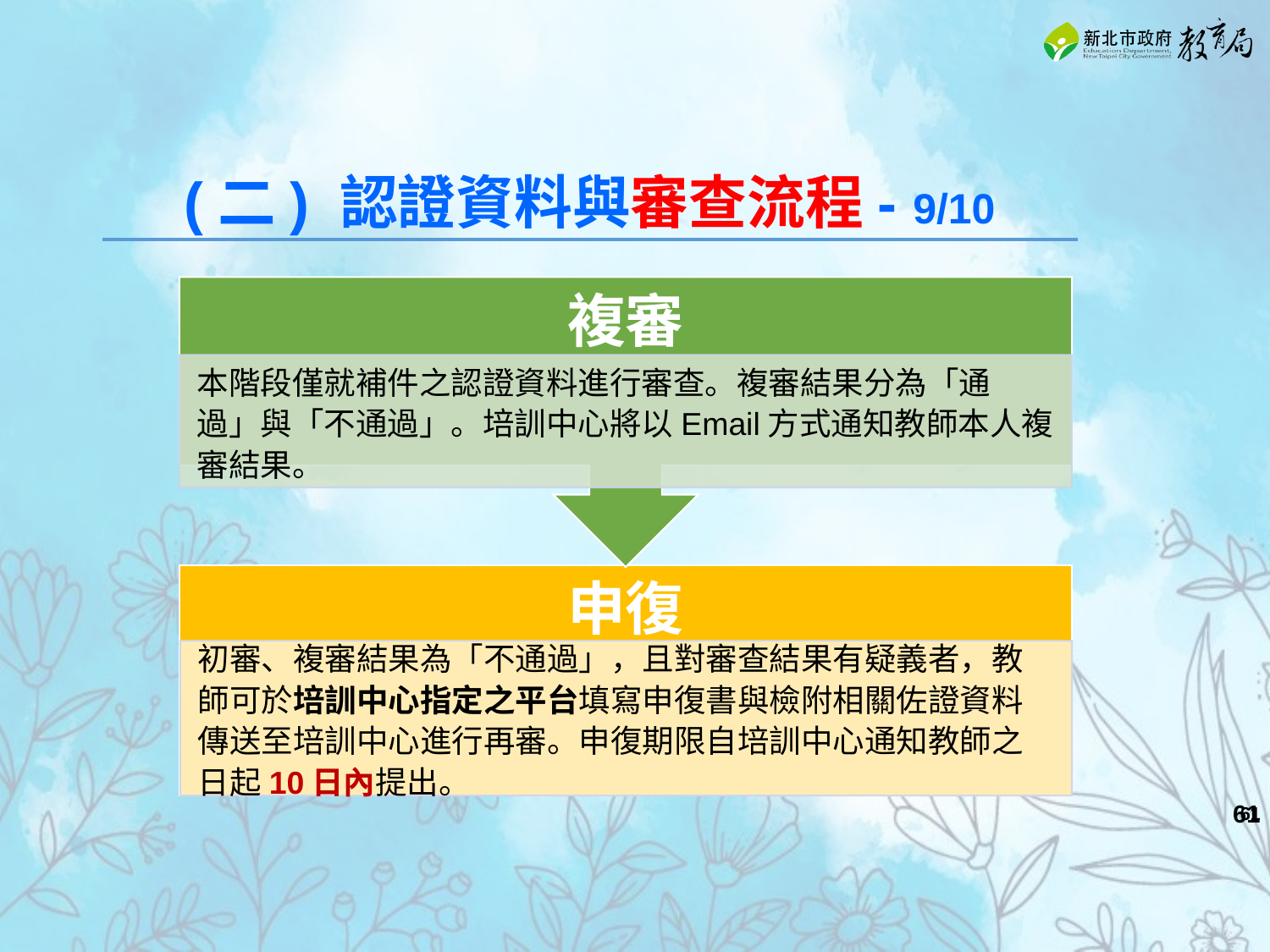

(二) 認證資料與審查流程- 9/10

複審

本階段僅就補件之認證資料進行審查。複審結果分為「通過」與「不通過」。培訓中心將以Email方式通知教師本人複審結果。

申復

初審、複審結果為「不通過」，且對審查結果有疑義者，教師可於培訓中心指定之平台填寫申復書與檢附相關佐證資料傳送至培訓中心進行再審。申復期限自培訓中心通知教師之日起10日內提出。
61
61